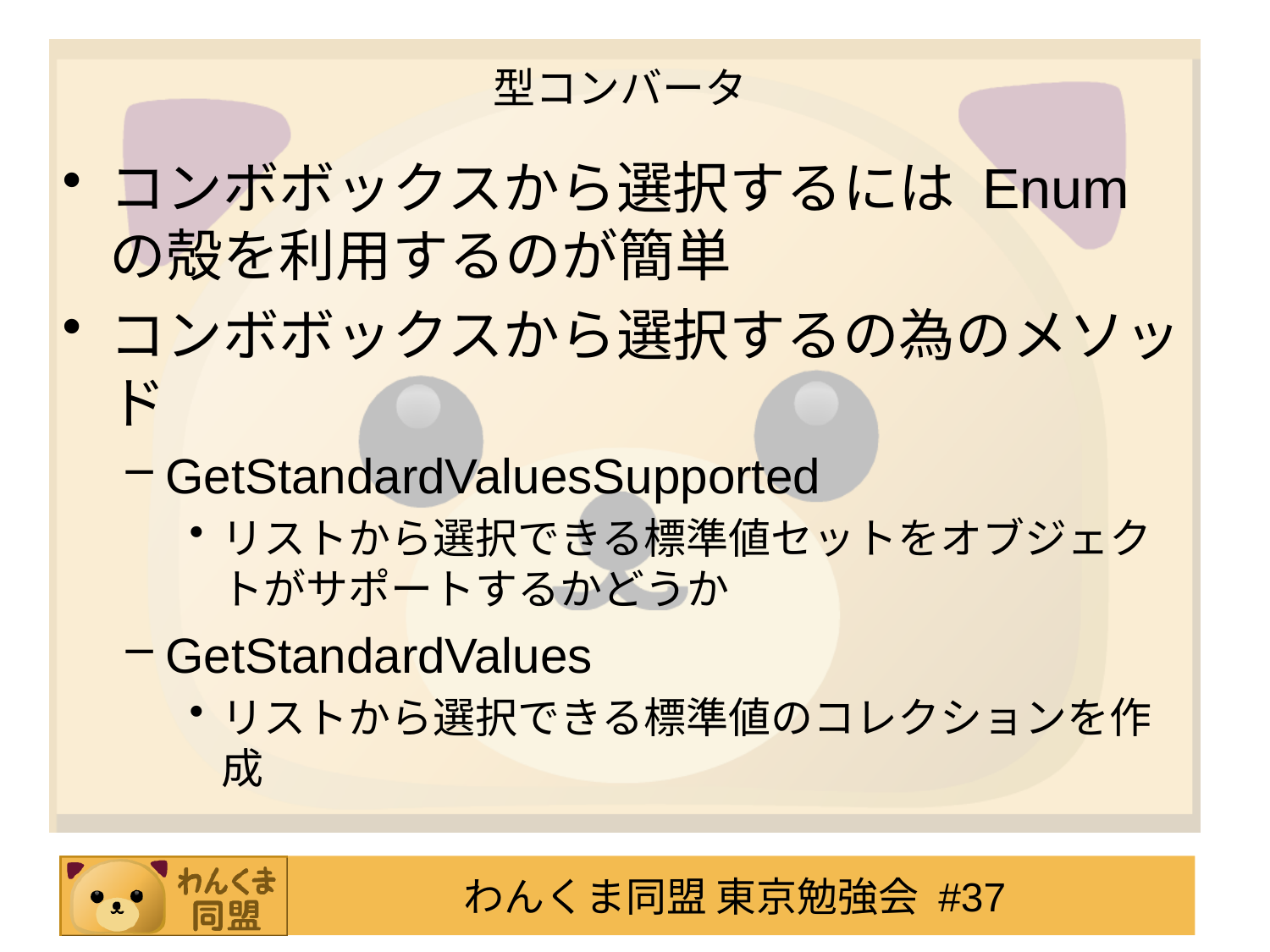

# 型コンバータ
コンボボックスから選択するには Enum の殻を利用するのが簡単
コンボボックスから選択するの為のメソッド
GetStandardValuesSupported
リストから選択できる標準値セットをオブジェクトがサポートするかどうか
GetStandardValues
リストから選択できる標準値のコレクションを作成